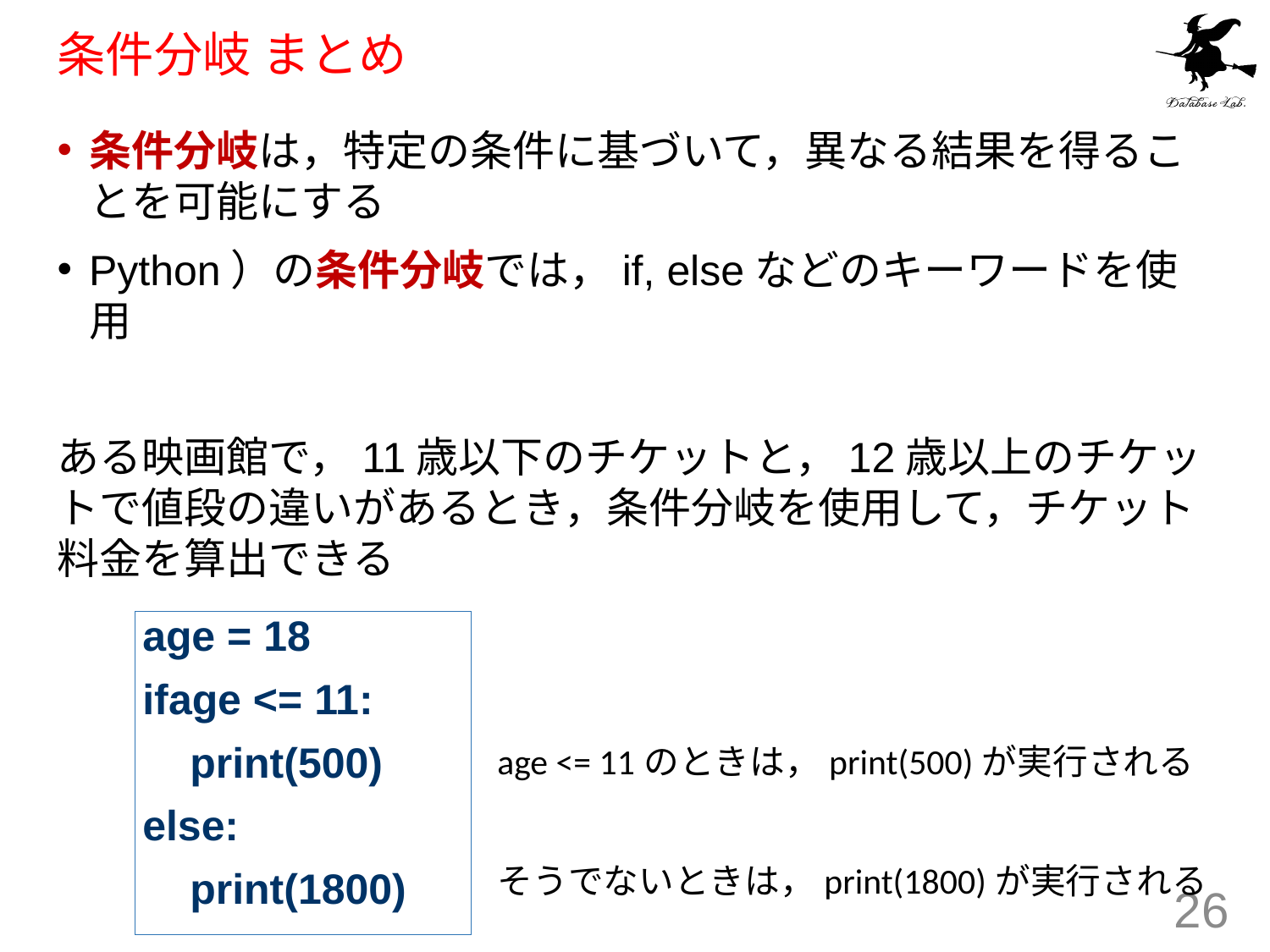

# 条件分岐 まとめ
条件分岐は，特定の条件に基づいて，異なる結果を得ることを可能にする
Python）の条件分岐では，if, elseなどのキーワードを使用

ある映画館で，11歳以下のチケットと，12歳以上のチケットで値段の違いがあるとき，条件分岐を使用して，チケット料金を算出できる

age = 18
ifage <= 11:
    print(500)
else:
    print(1800)

age <= 11のときは，print(500)が実行される
そうでないときは，print(1800)が実行される
26